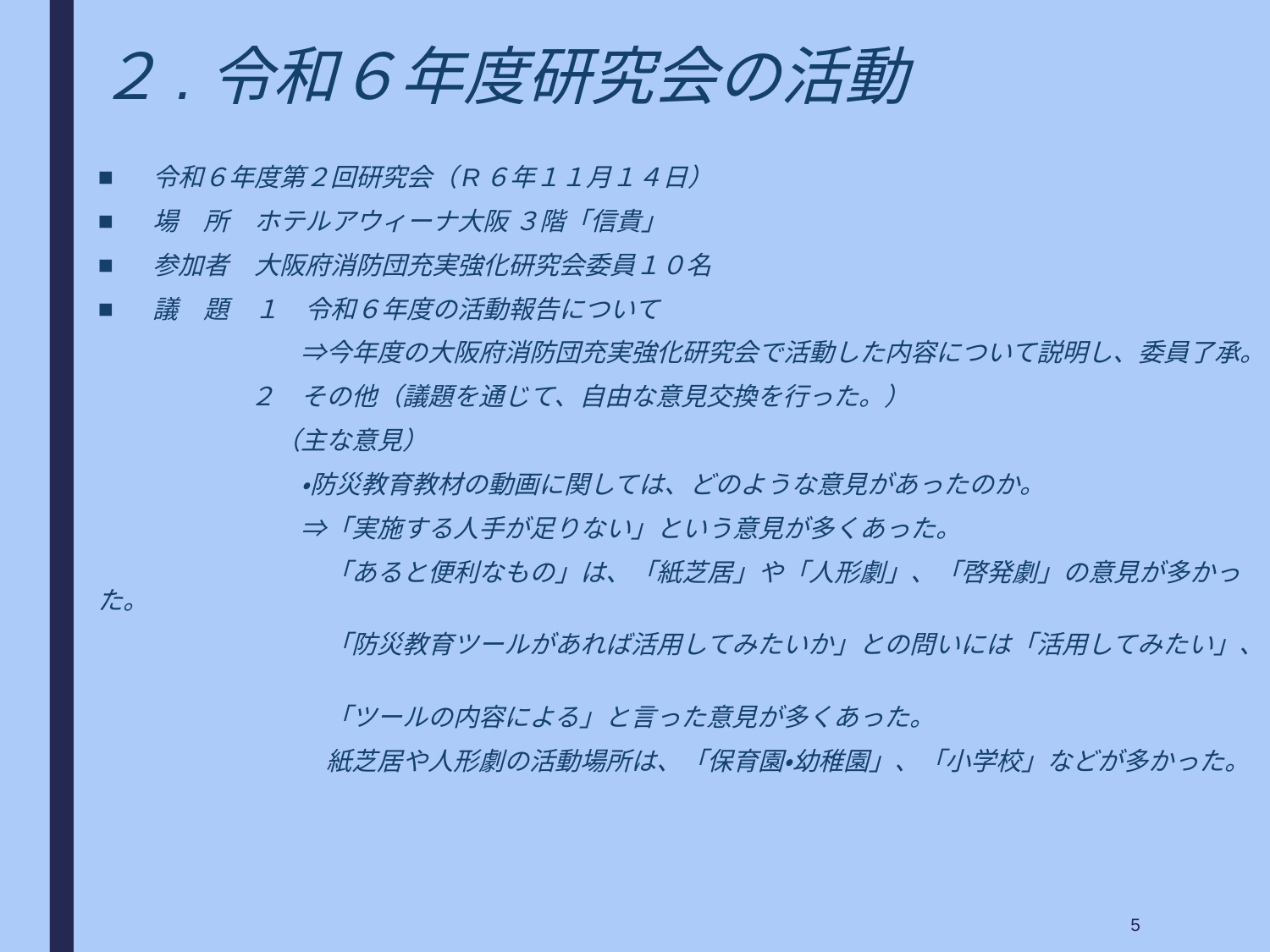

# ２.令和６年度研究会の活動
令和６年度第２回研究会（R６年１１月１４日）
場　所　ホテルアウィーナ大阪 ３階「信貴」
参加者　大阪府消防団充実強化研究会委員１０名
議　題　１　令和６年度の活動報告について
　　　　　　　　⇒今年度の大阪府消防団充実強化研究会で活動した内容について説明し、委員了承。
　　　　　　２　その他（議題を通じて、自由な意見交換を行った。）
　　　　　　　（主な意見）
　　　　　　　　・防災教育教材の動画に関しては、どのような意見があったのか。
　　　　　　　　⇒「実施する人手が足りない」という意見が多くあった。
　　　　　　　　　「あると便利なもの」は、「紙芝居」や「人形劇」、「啓発劇」の意見が多かった。
　　　　　　　　　「防災教育ツールがあれば活用してみたいか」との問いには「活用してみたい」、
　　　　　　　　　「ツールの内容による」と言った意見が多くあった。
　　　　　　　　　紙芝居や人形劇の活動場所は、「保育園・幼稚園」、「小学校」などが多かった。

5